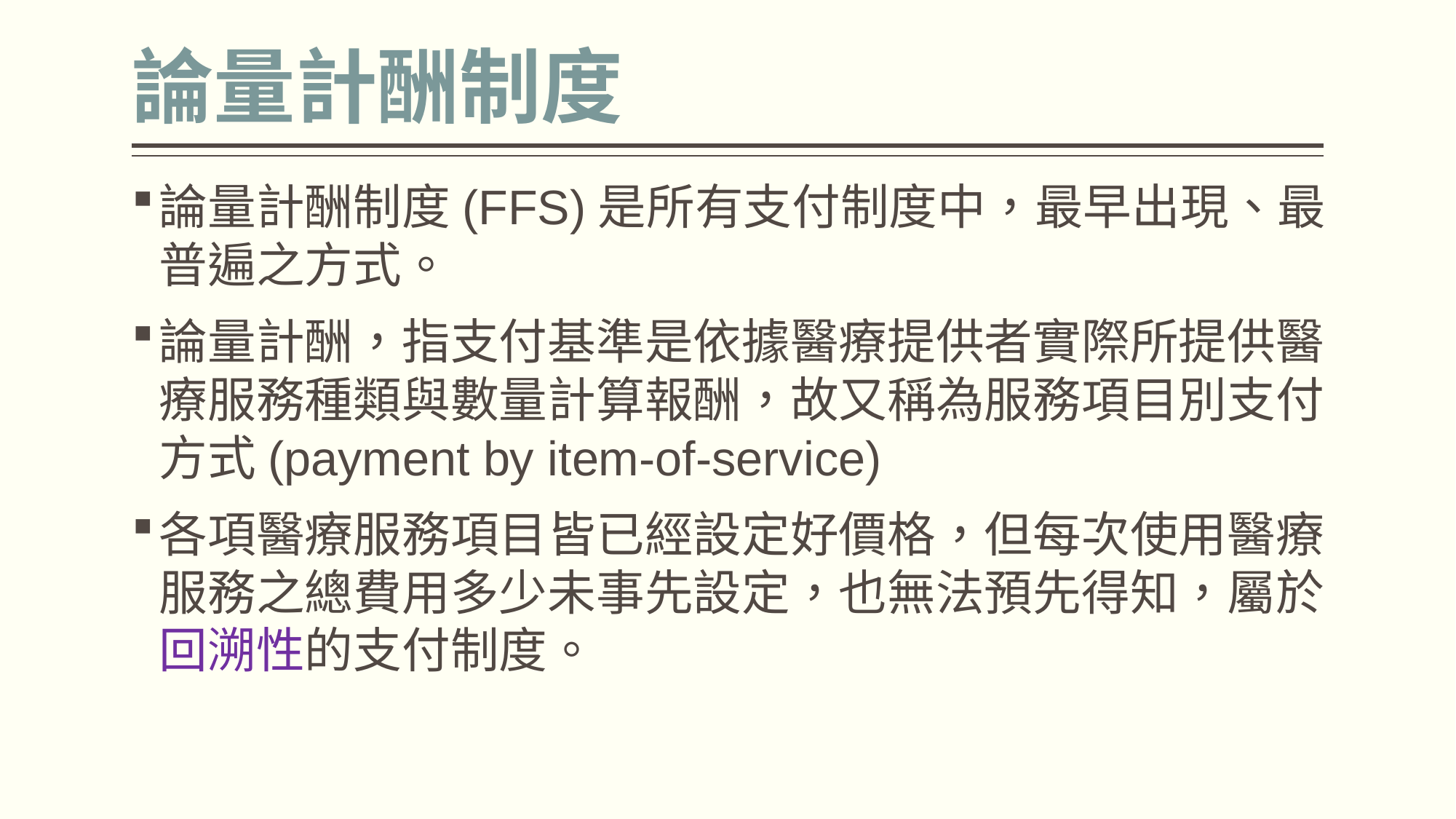

# 論量計酬制度
論量計酬制度(FFS)是所有支付制度中，最早出現、最普遍之方式。
論量計酬，指支付基準是依據醫療提供者實際所提供醫療服務種類與數量計算報酬，故又稱為服務項目別支付方式(payment by item-of-service)
各項醫療服務項目皆已經設定好價格，但每次使用醫療服務之總費用多少未事先設定，也無法預先得知，屬於回溯性的支付制度。